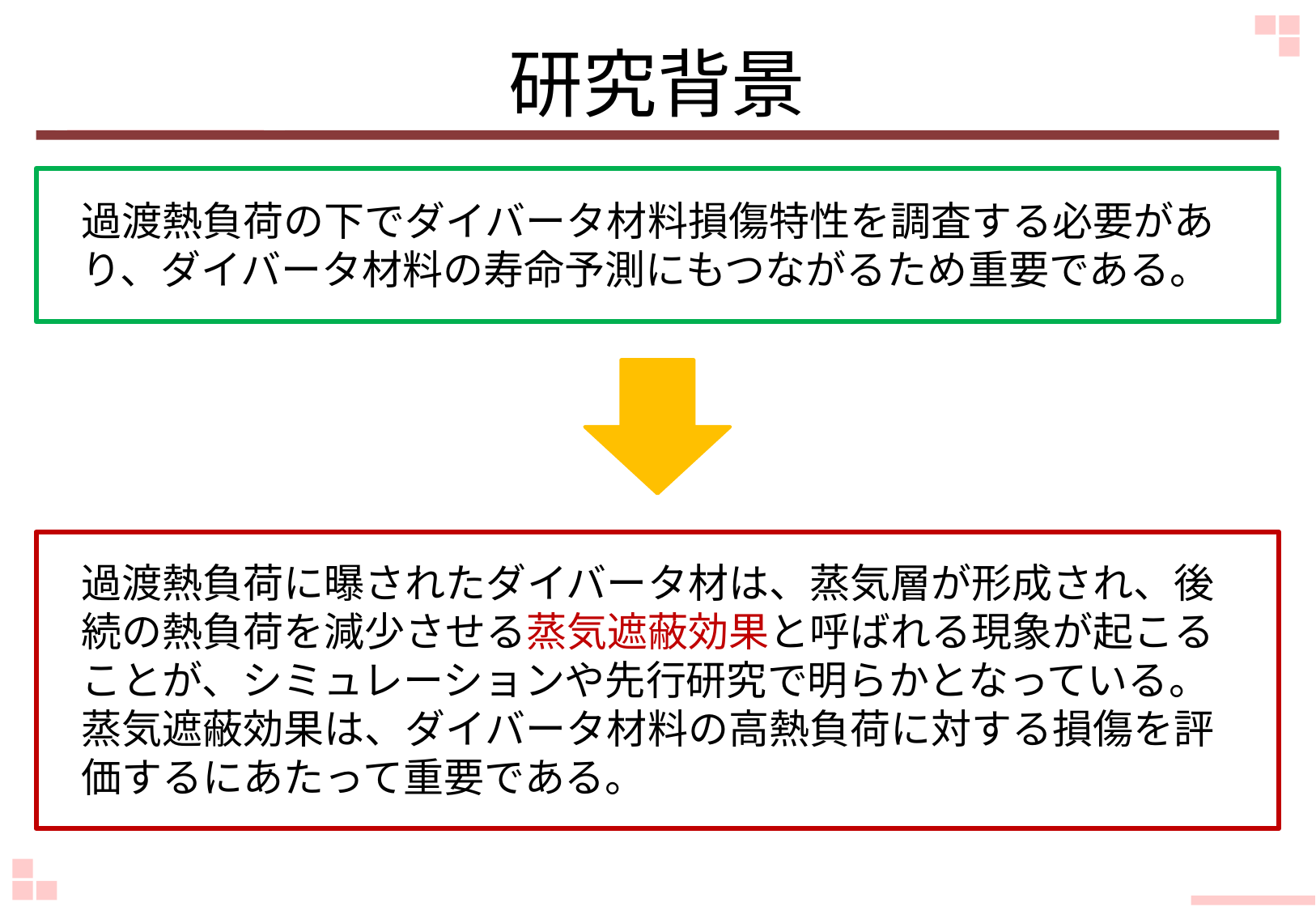

研究背景

過渡熱負荷の下でダイバータ材料損傷特性を調査する必要があり、ダイバータ材料の寿命予測にもつながるため重要である。

過渡熱負荷に曝されたダイバータ材は、蒸気層が形成され、後続の熱負荷を減少させる蒸気遮蔽効果と呼ばれる現象が起こることが、シミュレーションや先行研究で明らかとなっている。
蒸気遮蔽効果は、ダイバータ材料の高熱負荷に対する損傷を評価するにあたって重要である。